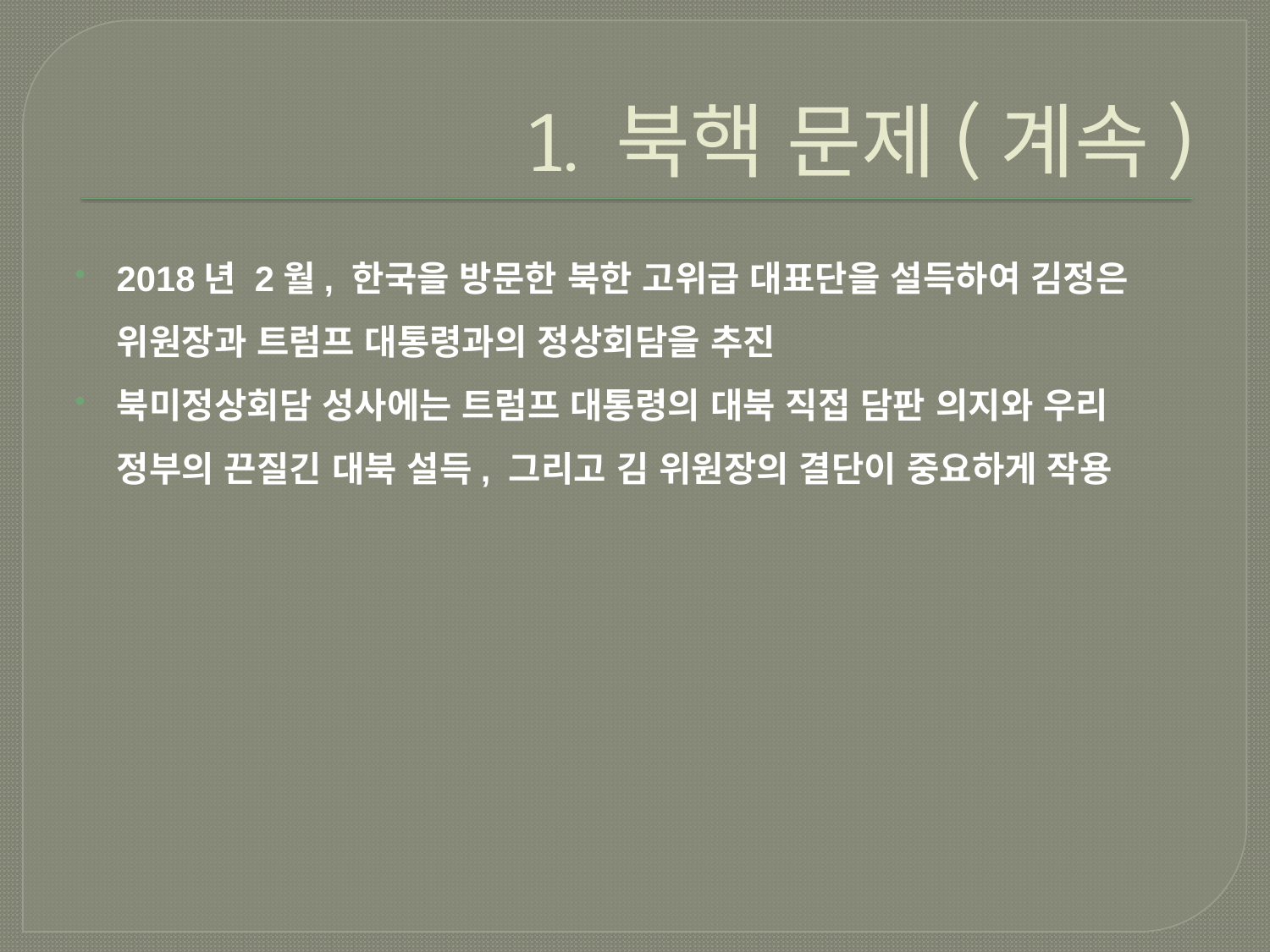

# 1. 북핵 문제(계속)
2018년 2월, 한국을 방문한 북한 고위급 대표단을 설득하여 김정은 위원장과 트럼프 대통령과의 정상회담을 추진
북미정상회담 성사에는 트럼프 대통령의 대북 직접 담판 의지와 우리 정부의 끈질긴 대북 설득, 그리고 김 위원장의 결단이 중요하게 작용